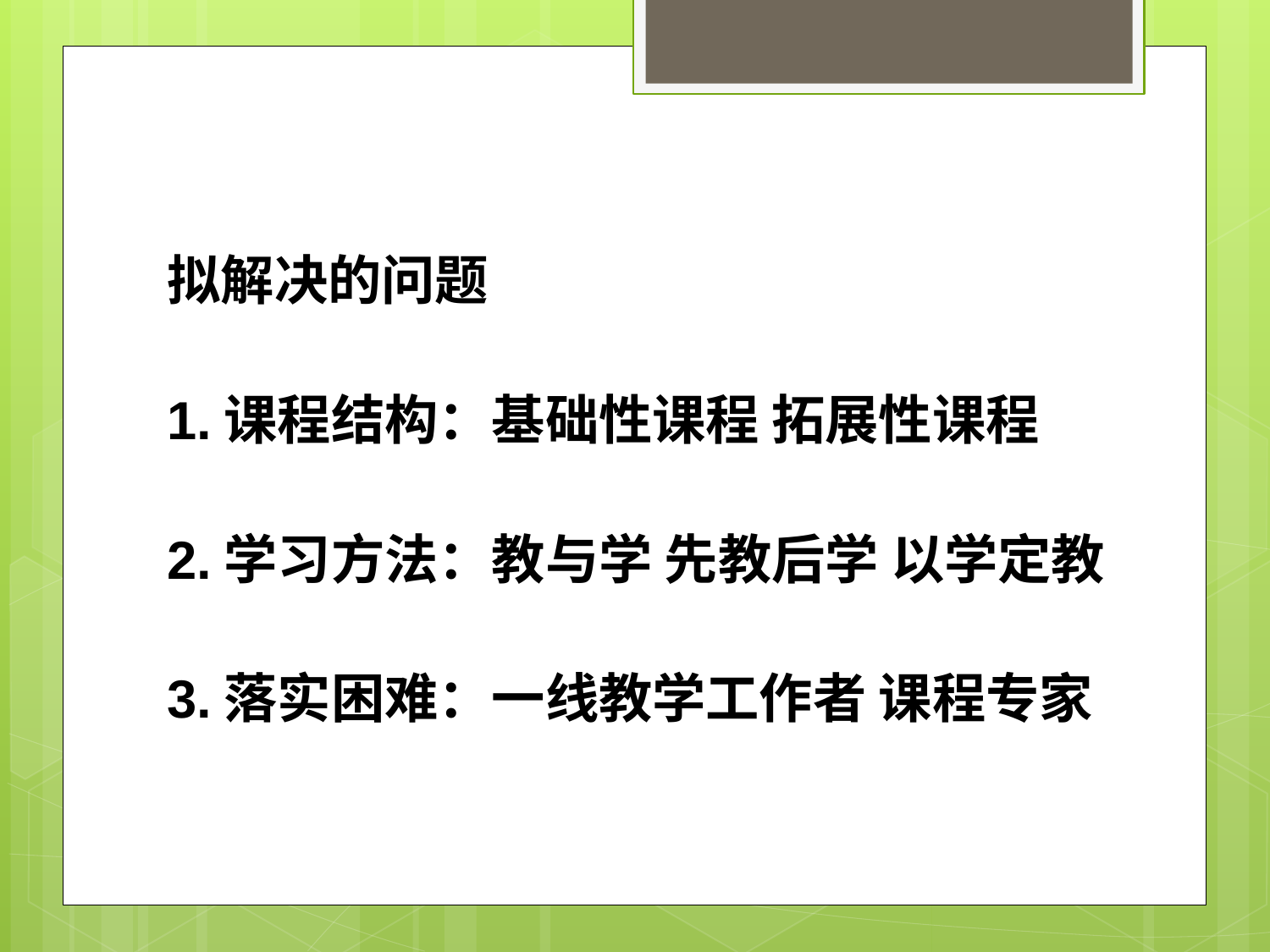

拟解决的问题
1.课程结构：基础性课程 拓展性课程
2.学习方法：教与学 先教后学 以学定教
3.落实困难：一线教学工作者 课程专家